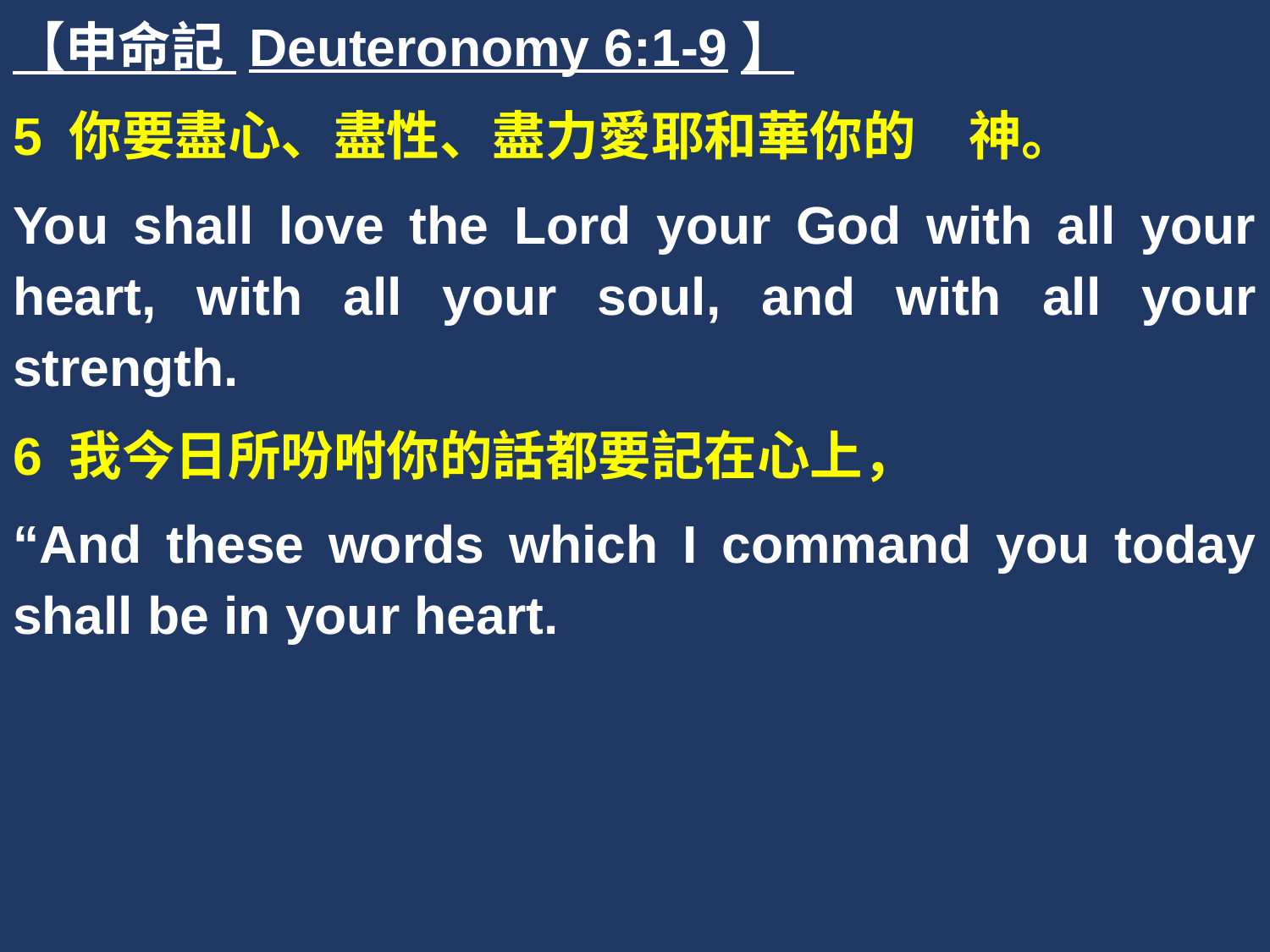

【申命記 Deuteronomy 6:1-9】
5 你要盡心、盡性、盡力愛耶和華你的　神。
You shall love the Lord your God with all your heart, with all your soul, and with all your strength.
6 我今日所吩咐你的話都要記在心上，
“And these words which I command you today shall be in your heart.